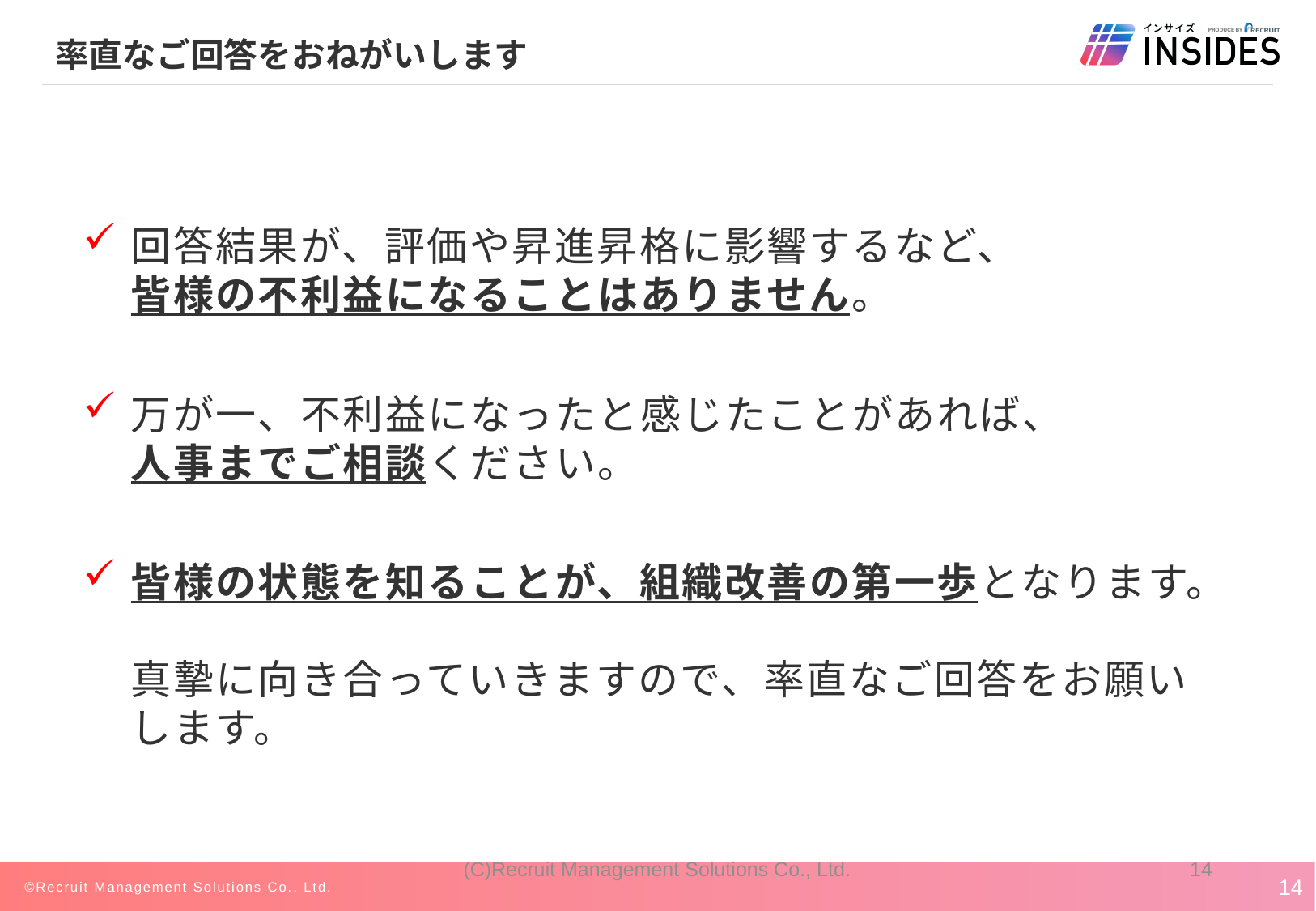

# 率直なご回答をおねがいします
回答結果が、評価や昇進昇格に影響するなど、
皆様の不利益になることはありません。
万が一、不利益になったと感じたことがあれば、
人事までご相談ください。
皆様の状態を知ることが、組織改善の第一歩となります。
真摯に向き合っていきますので、率直なご回答をお願いします。
(C)Recruit Management Solutions Co., Ltd.
14